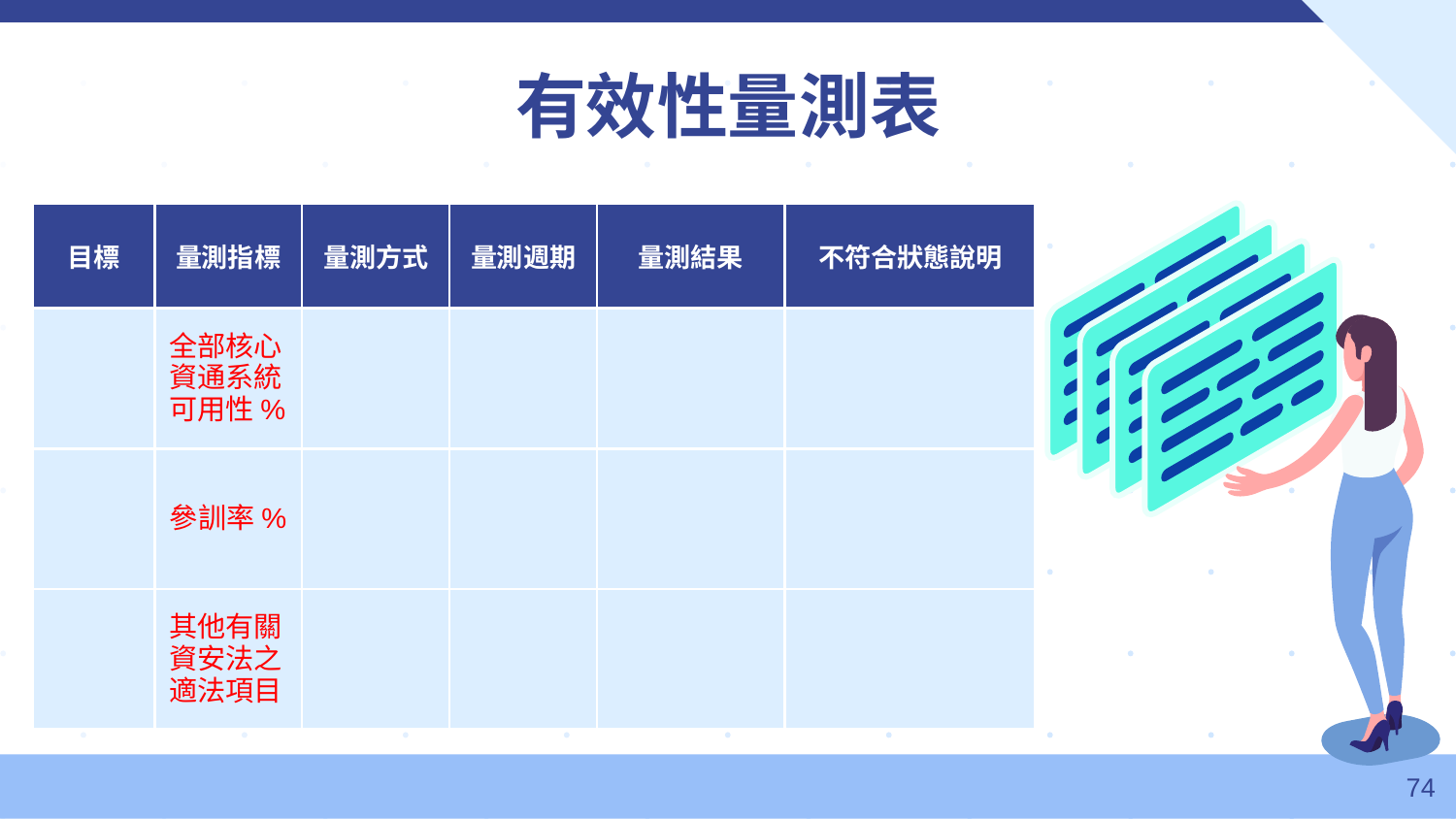

有效性量測表

| 目標 | 量測指標 | 量測方式 | 量測週期 | 量測結果 | 不符合狀態說明 |
| --- | --- | --- | --- | --- | --- |
|  | 全部核心資通系統可用性% |  |  |  |  |
|  | 參訓率% |  |  |  |  |
|  | 其他有關資安法之適法項目 |  |  |  |  |
74